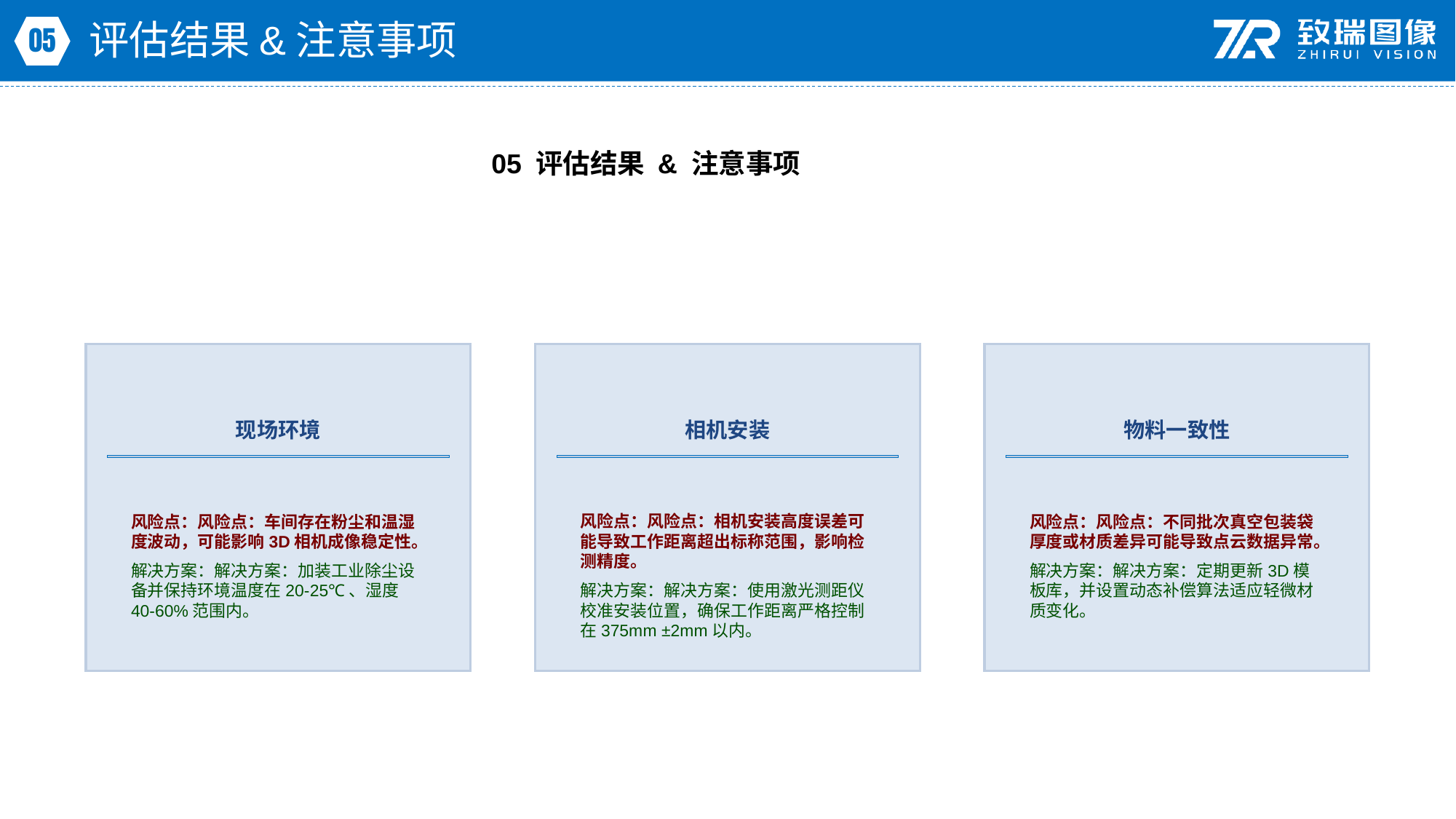

评估结果&注意事项
05

05 评估结果 & 注意事项

现场环境

相机安装

物料一致性

风险点：风险点：车间存在粉尘和温湿度波动，可能影响3D相机成像稳定性。
解决方案：解决方案：加装工业除尘设备并保持环境温度在20-25℃、湿度40-60%范围内。

风险点：风险点：相机安装高度误差可能导致工作距离超出标称范围，影响检测精度。
解决方案：解决方案：使用激光测距仪校准安装位置，确保工作距离严格控制在375mm ±2mm以内。

风险点：风险点：不同批次真空包装袋厚度或材质差异可能导致点云数据异常。
解决方案：解决方案：定期更新3D模板库，并设置动态补偿算法适应轻微材质变化。